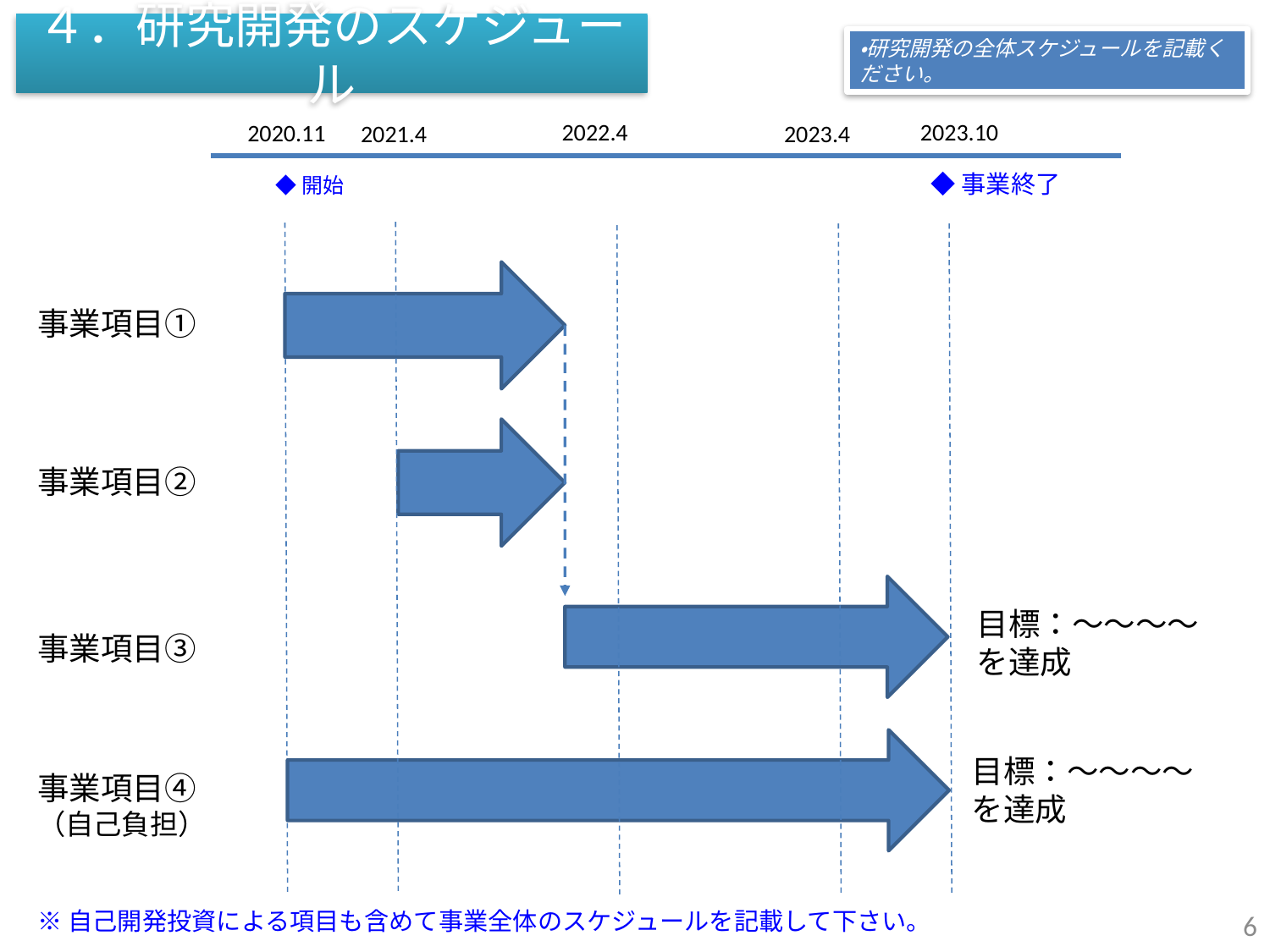

４．研究開発のスケジュール
・研究開発の全体スケジュールを記載ください。
2022.4
2023.10
2020.11
2021.4
2023.4
◆事業終了
◆開始

事業項目①

事業項目②

目標：～～～～を達成
事業項目③

目標：～～～～を達成
事業項目④
（自己負担）
※自己開発投資による項目も含めて事業全体のスケジュールを記載して下さい。
6